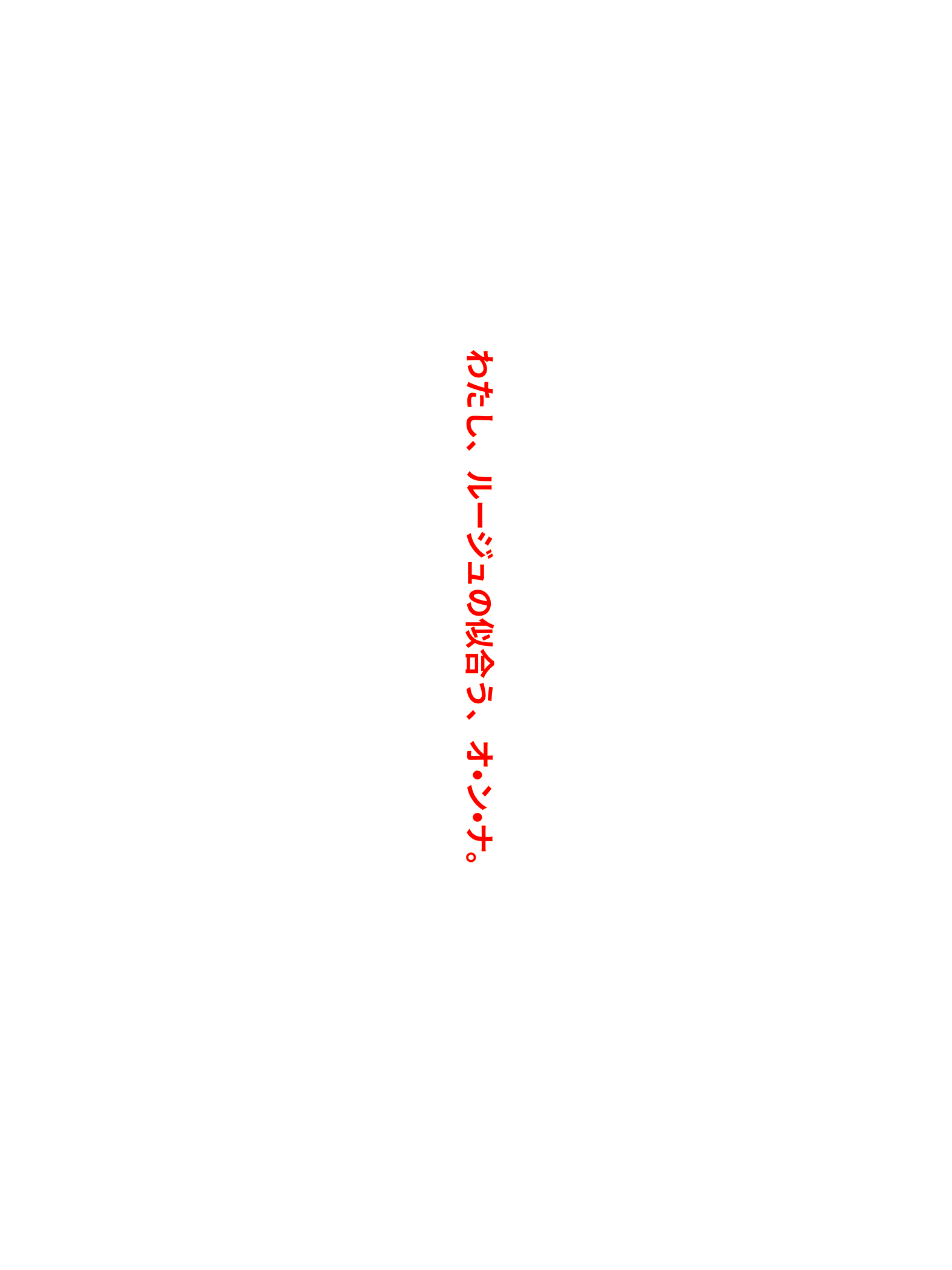

わたし、ルージュの似合う、オ・ン・ナ。
わたし、ルージュの似合う、オ・ン・ナ。